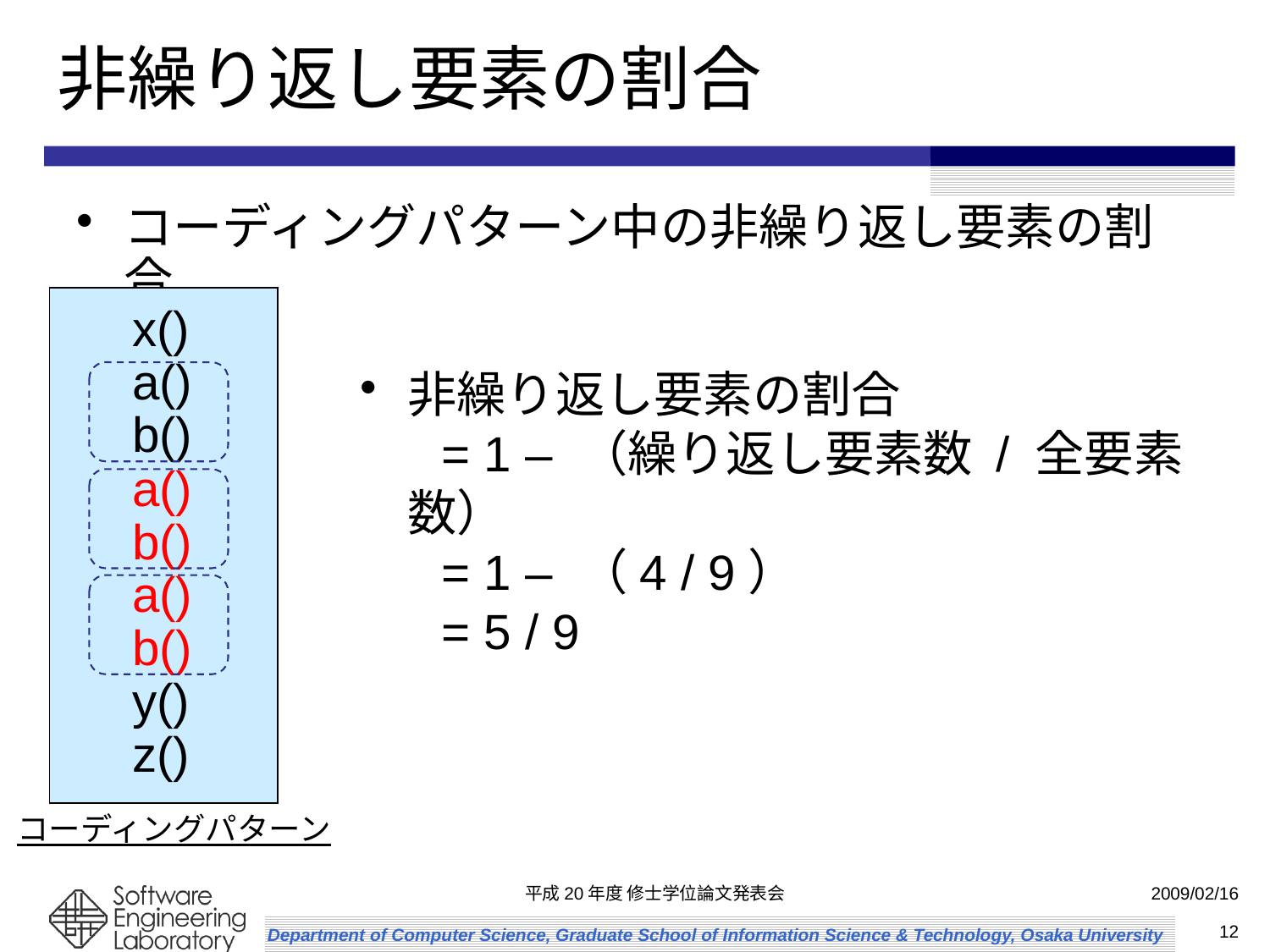

非繰り返し要素の割合
コーディングパターン中の非繰り返し要素の割合

x()
a()
b()
a()
b()
a()
b()
y()
z()
非繰り返し要素の割合
  = 1 – （繰り返し要素数 / 全要素数）
  = 1 – （4 / 9）
  = 5 / 9

コーディングパターン
平成20年度 修士学位論文発表会
2009/02/16
12